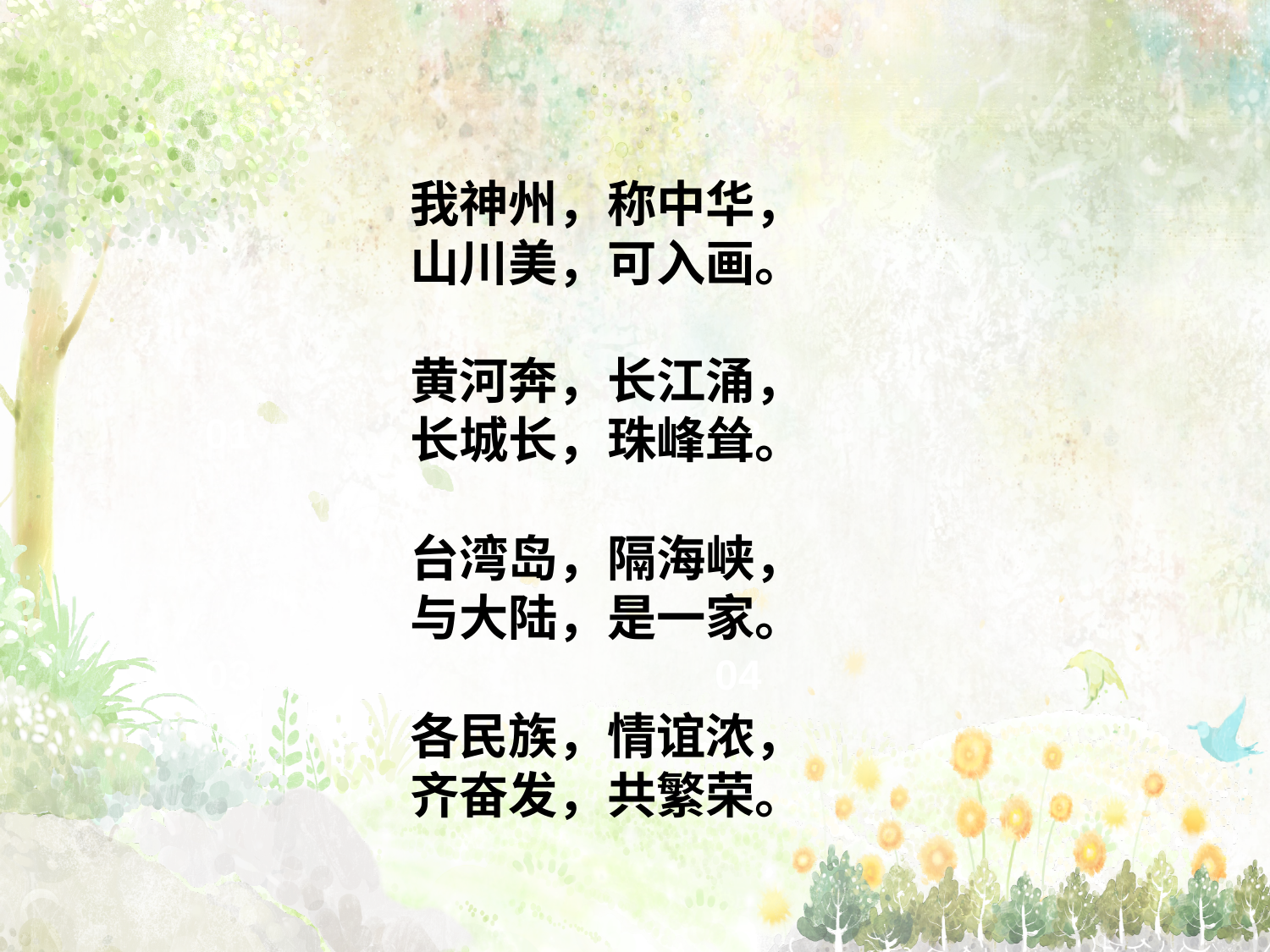

我神州，称中华，
山川美，可入画。

黄河奔，长江涌，
长城长，珠峰耸。

台湾岛，隔海峡，
与大陆，是一家。

各民族，情谊浓，
齐奋发，共繁荣。
01
02
03
04